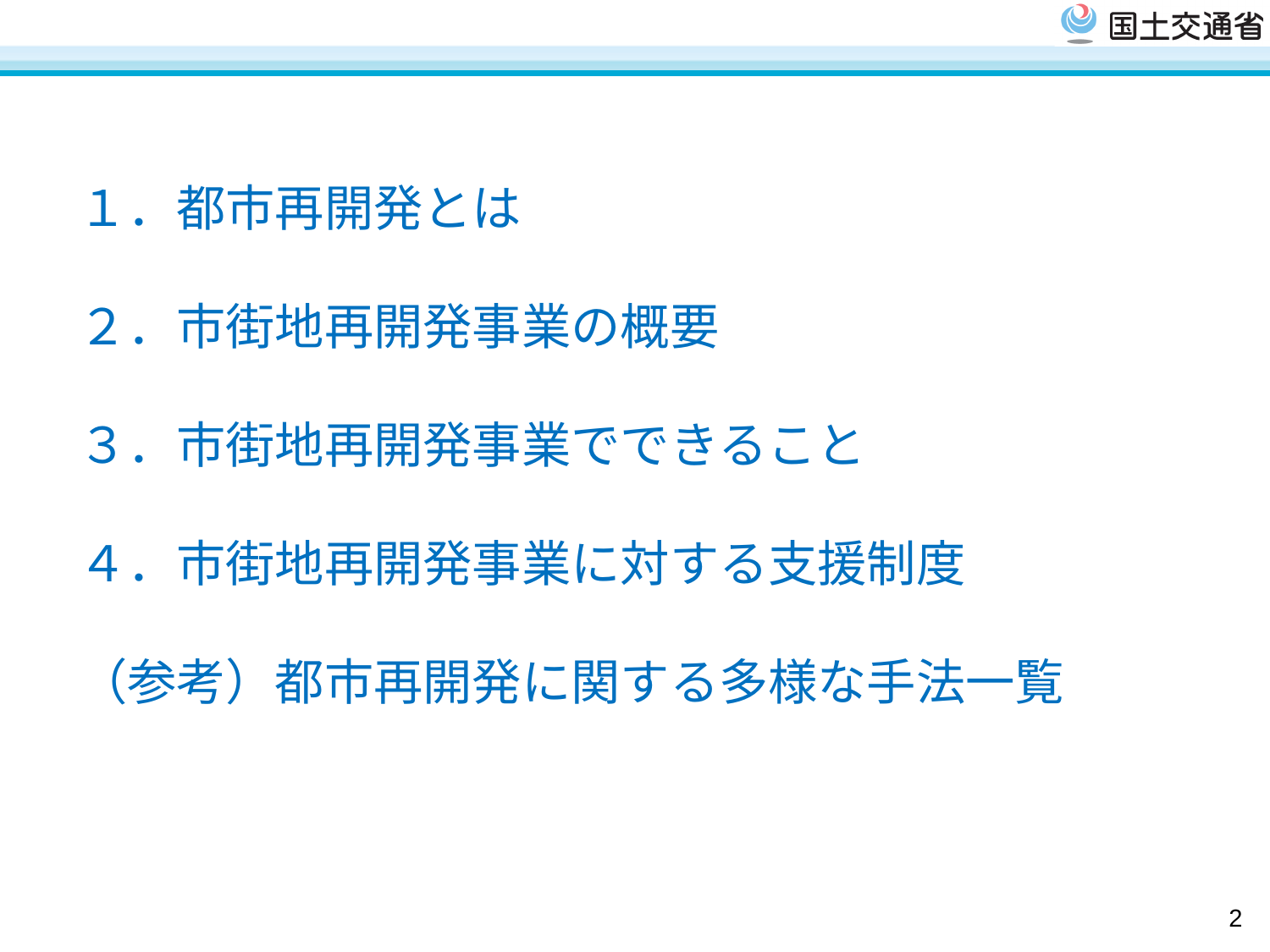

１．都市再開発とは
２．市街地再開発事業の概要
３．市街地再開発事業でできること
４．市街地再開発事業に対する支援制度
（参考）都市再開発に関する多様な手法一覧
2